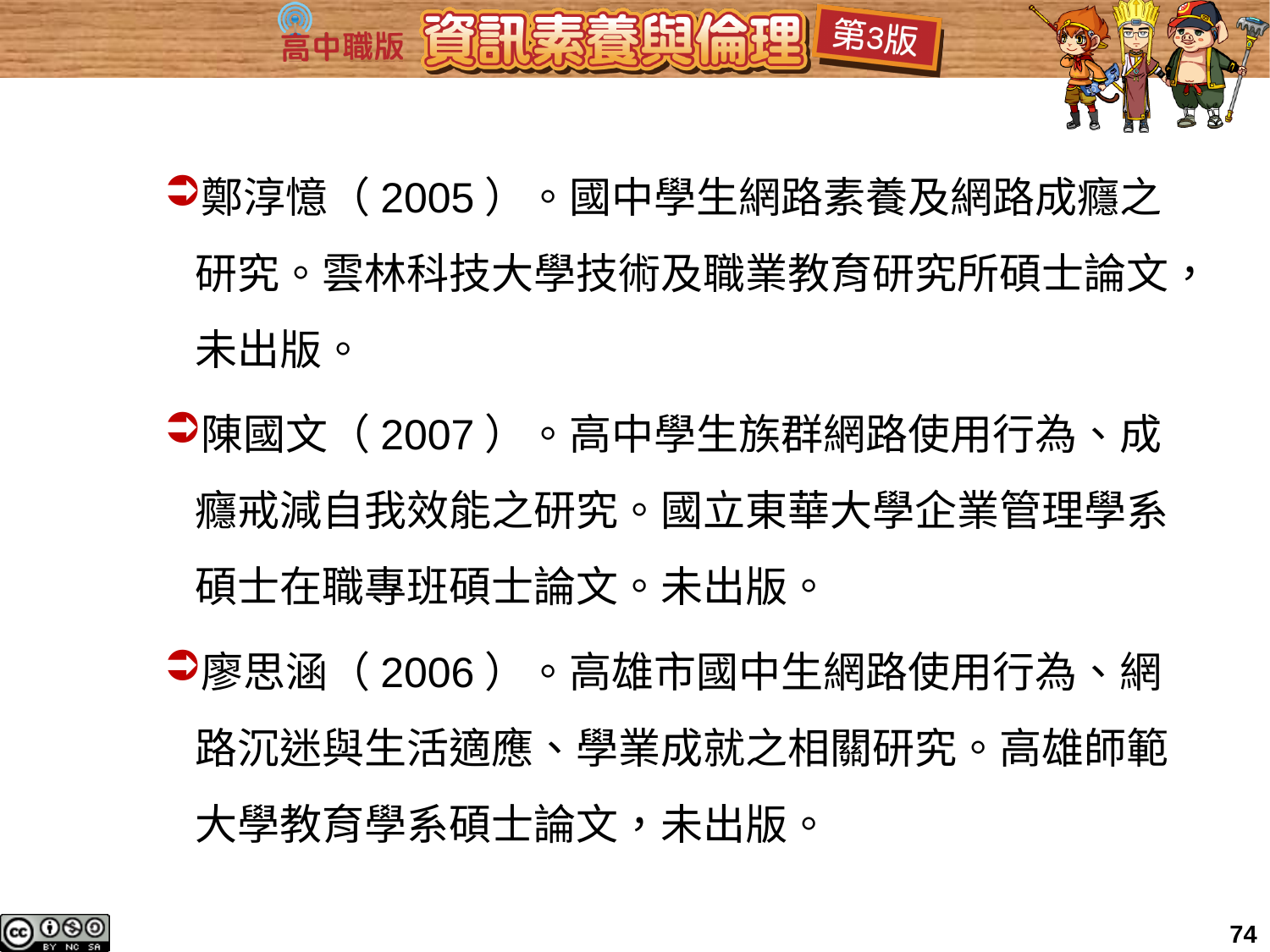

鄭淳憶（2005）。國中學生網路素養及網路成癮之研究。雲林科技大學技術及職業教育研究所碩士論文，未出版。
陳國文（2007）。高中學生族群網路使用行為、成癮戒減自我效能之研究。國立東華大學企業管理學系碩士在職專班碩士論文。未出版。
廖思涵（2006）。高雄市國中生網路使用行為、網路沉迷與生活適應、學業成就之相關研究。高雄師範大學教育學系碩士論文，未出版。
74